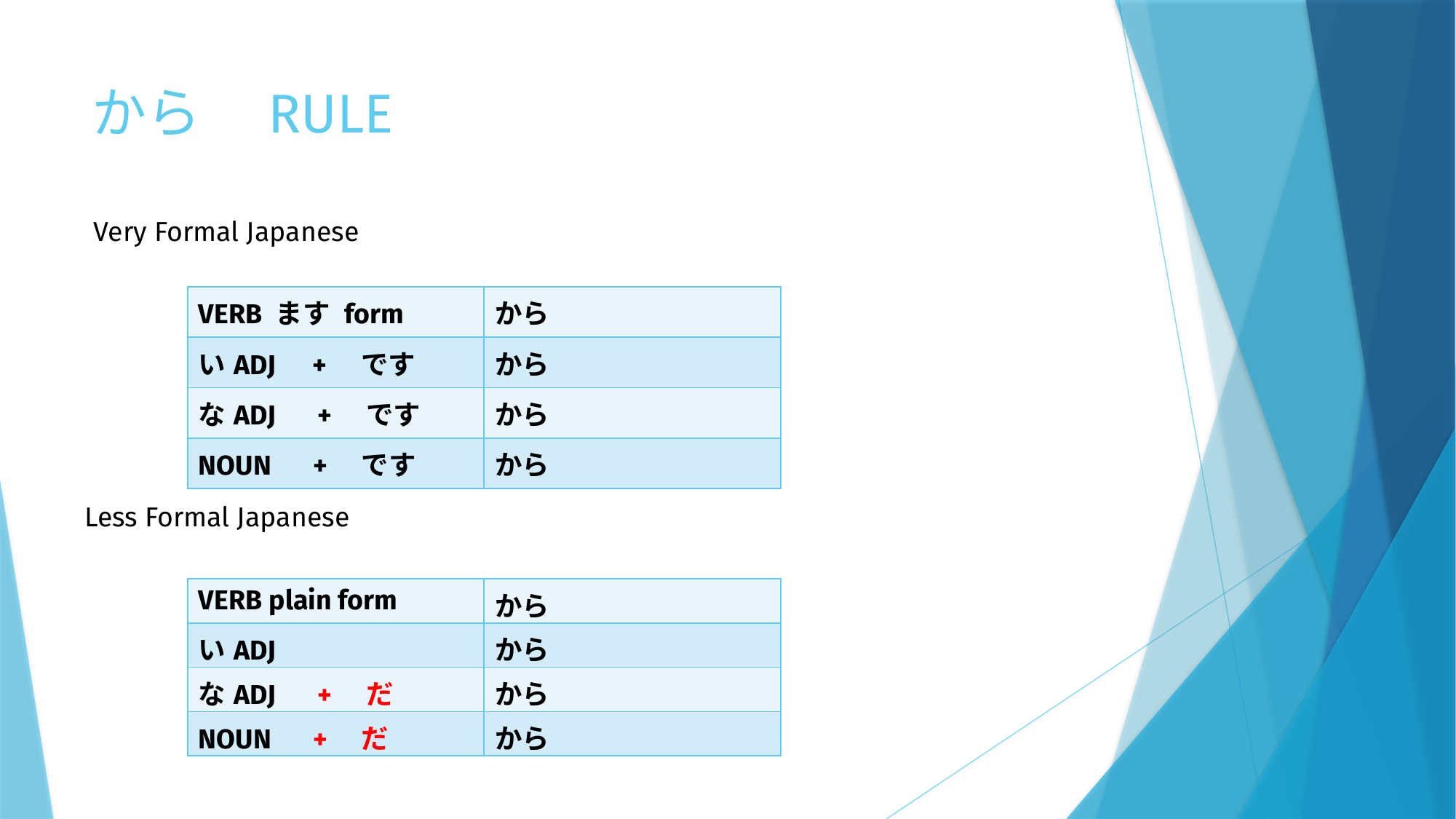

# から　RULE
Very Formal Japanese
| VERB ます form | から |
| --- | --- |
| いADJ 　+　です | から |
| なADJ　+　です | から |
| NOUN　+　です | から |
Less Formal Japanese
| VERB plain form | から |
| --- | --- |
| いADJ | から |
| なADJ　+　だ | から |
| NOUN　+　だ | から |